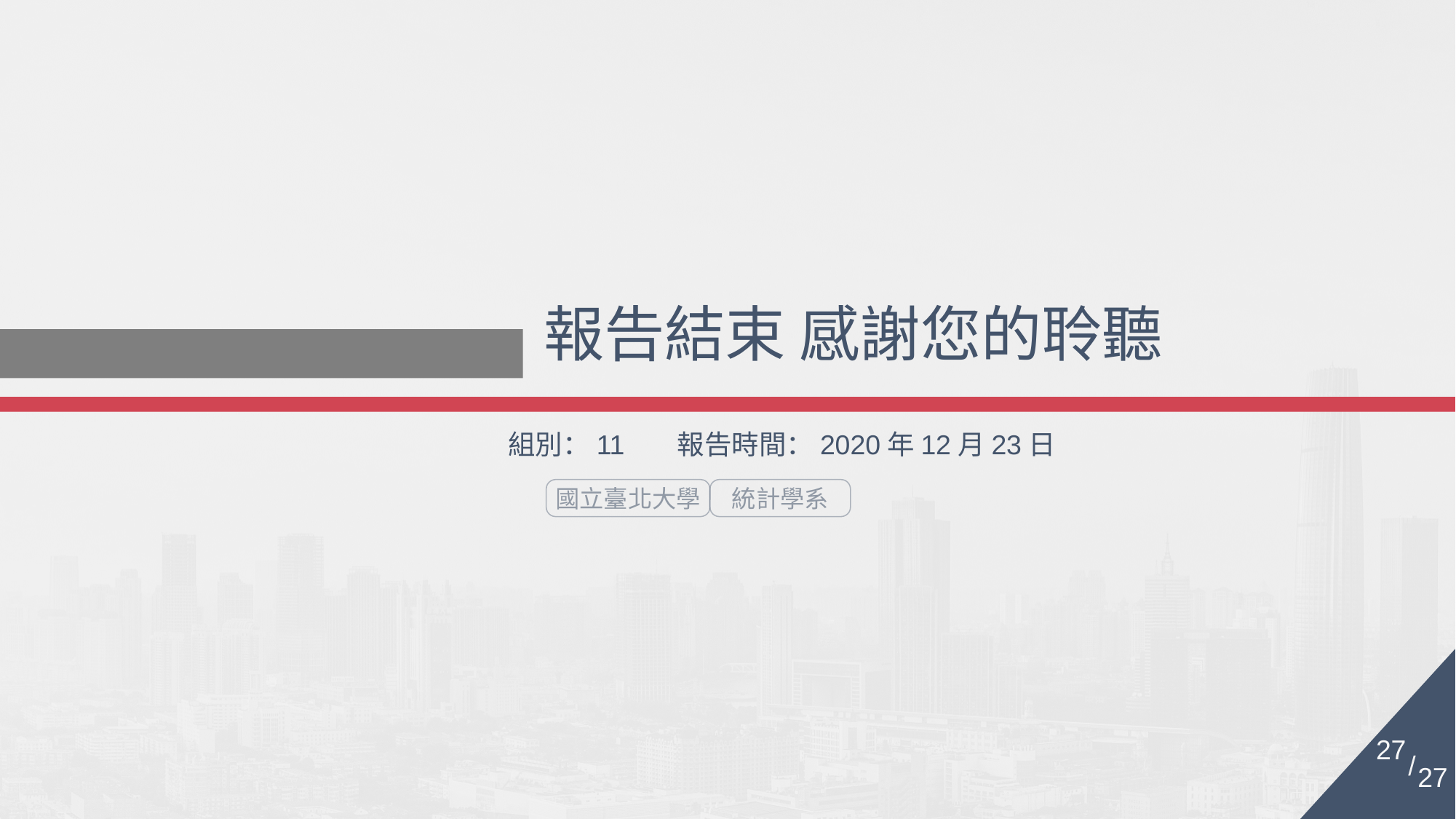

報告結束 感謝您的聆聽

組別：11      報告時間：2020年12月23日
國立臺北大學
統計學系

27
/
27